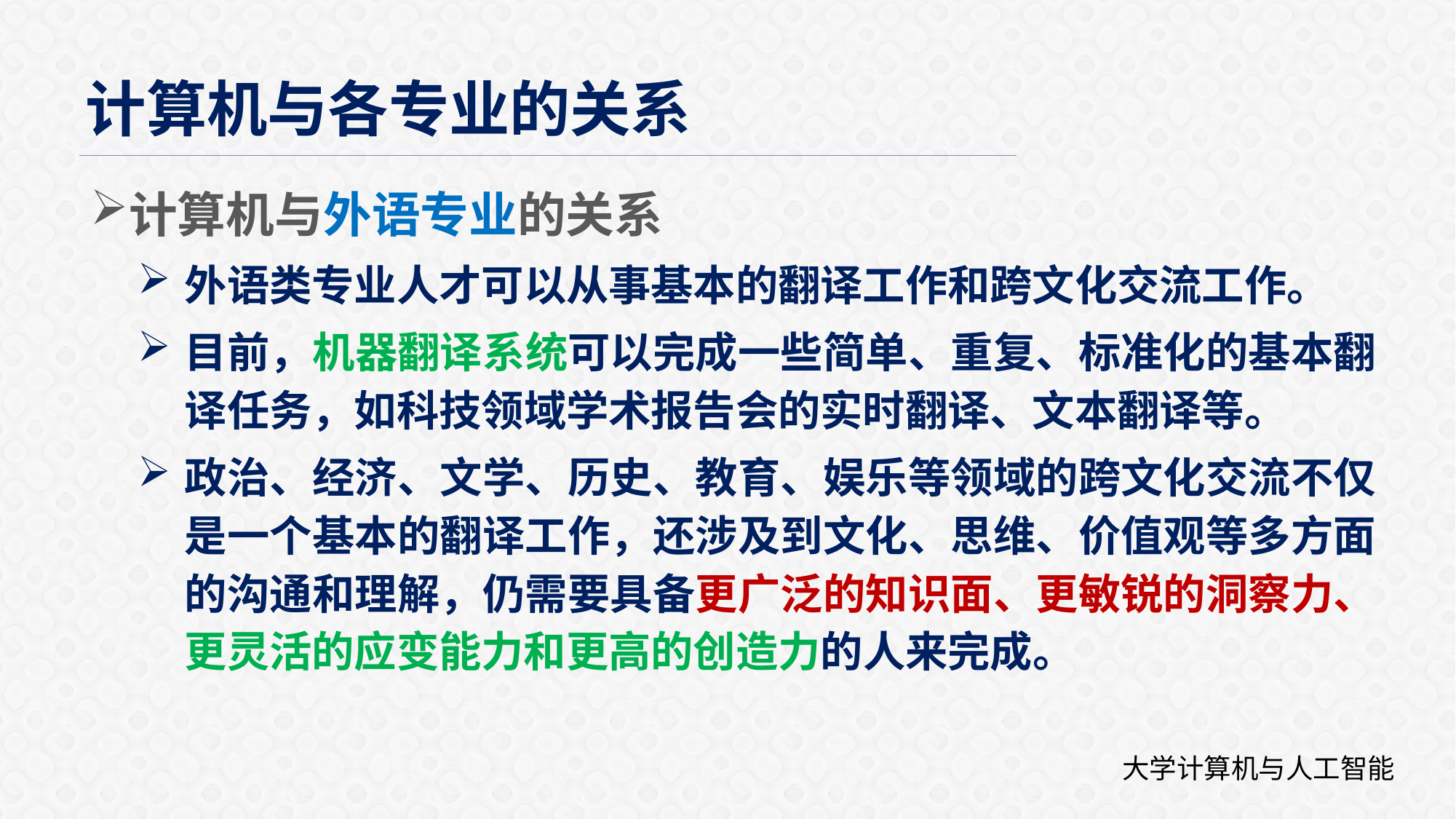

计算机与各专业的关系
计算机与外语专业的关系
外语类专业人才可以从事基本的翻译工作和跨文化交流工作。
目前，机器翻译系统可以完成一些简单、重复、标准化的基本翻译任务，如科技领域学术报告会的实时翻译、文本翻译等。
政治、经济、文学、历史、教育、娱乐等领域的跨文化交流不仅是一个基本的翻译工作，还涉及到文化、思维、价值观等多方面的沟通和理解，仍需要具备更广泛的知识面、更敏锐的洞察力、更灵活的应变能力和更高的创造力的人来完成。